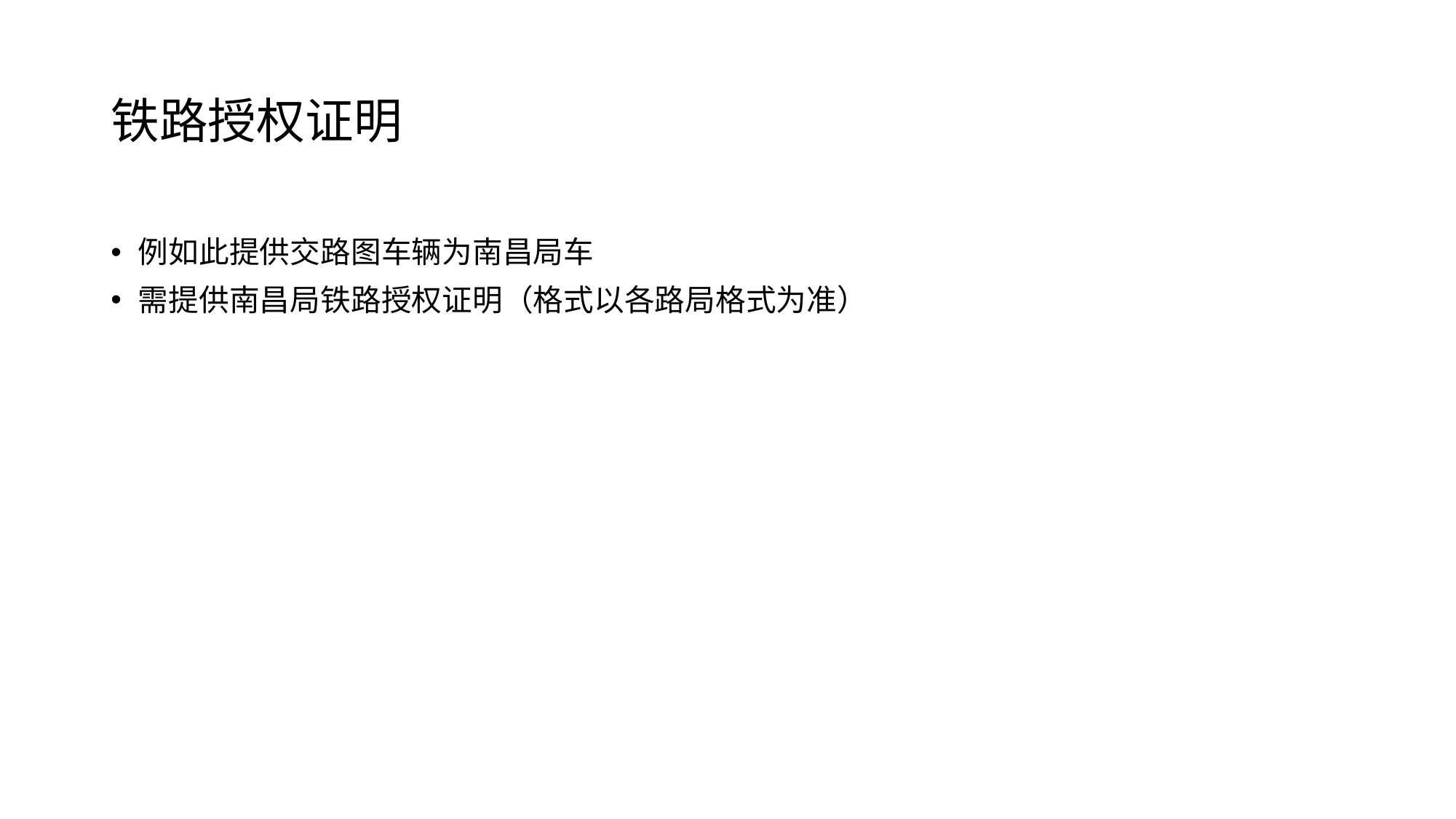

# 铁路授权证明
例如此提供交路图车辆为南昌局车
需提供南昌局铁路授权证明（格式以各路局格式为准）